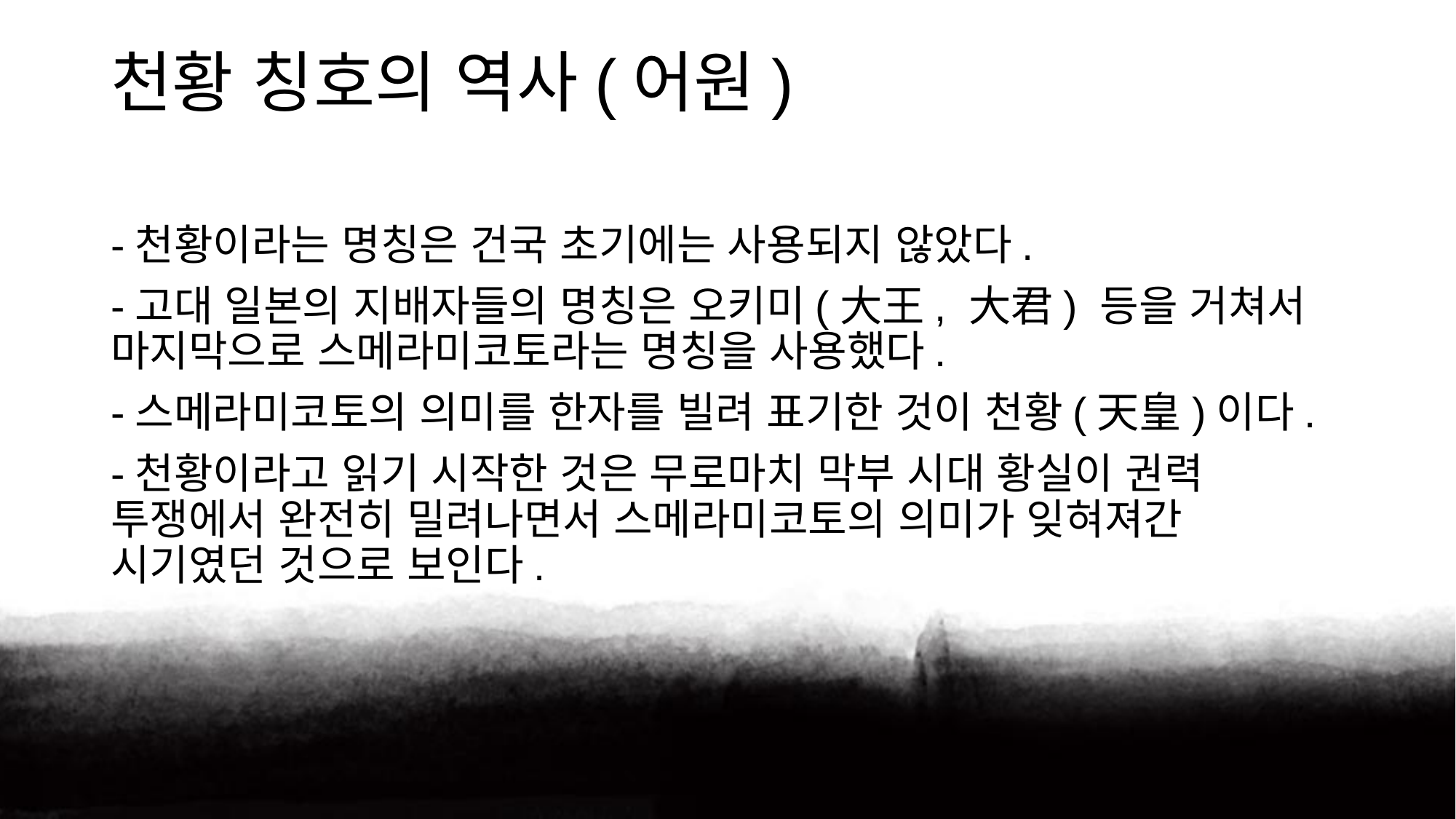

# 천황 칭호의 역사(어원)
-천황이라는 명칭은 건국 초기에는 사용되지 않았다.
-고대 일본의 지배자들의 명칭은 오키미(大王, 大君) 등을 거쳐서 마지막으로 스메라미코토라는 명칭을 사용했다.
-스메라미코토의 의미를 한자를 빌려 표기한 것이 천황(天皇)이다.
-천황이라고 읽기 시작한 것은 무로마치 막부 시대 황실이 권력 투쟁에서 완전히 밀려나면서 스메라미코토의 의미가 잊혀져간 시기였던 것으로 보인다.